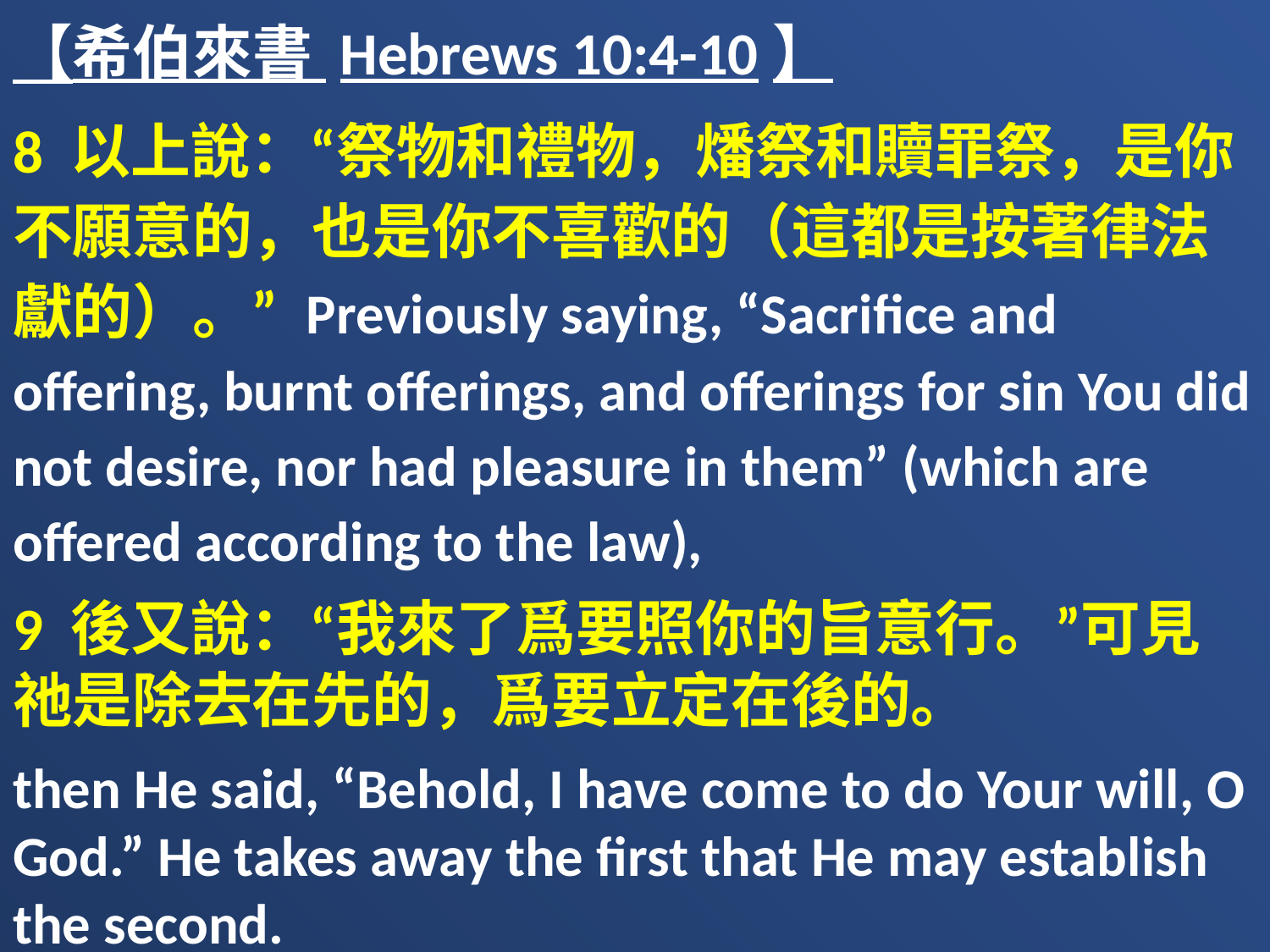

【希伯來書 Hebrews 10:4-10】
8 以上說：“祭物和禮物，燔祭和贖罪祭，是你不願意的，也是你不喜歡的（這都是按著律法獻的）。” Previously saying, “Sacrifice and offering, burnt offerings, and offerings for sin You did not desire, nor had pleasure in them” (which are offered according to the law),
9 後又說：“我來了爲要照你的旨意行。”可見祂是除去在先的，爲要立定在後的。
then He said, “Behold, I have come to do Your will, O God.” He takes away the first that He may establish the second.
10 我們憑這旨意，靠耶穌基督只一次獻上祂的身體，就得以成聖。
By that will we have been sanctified through the offering of the body of Jesus Christ once for all.